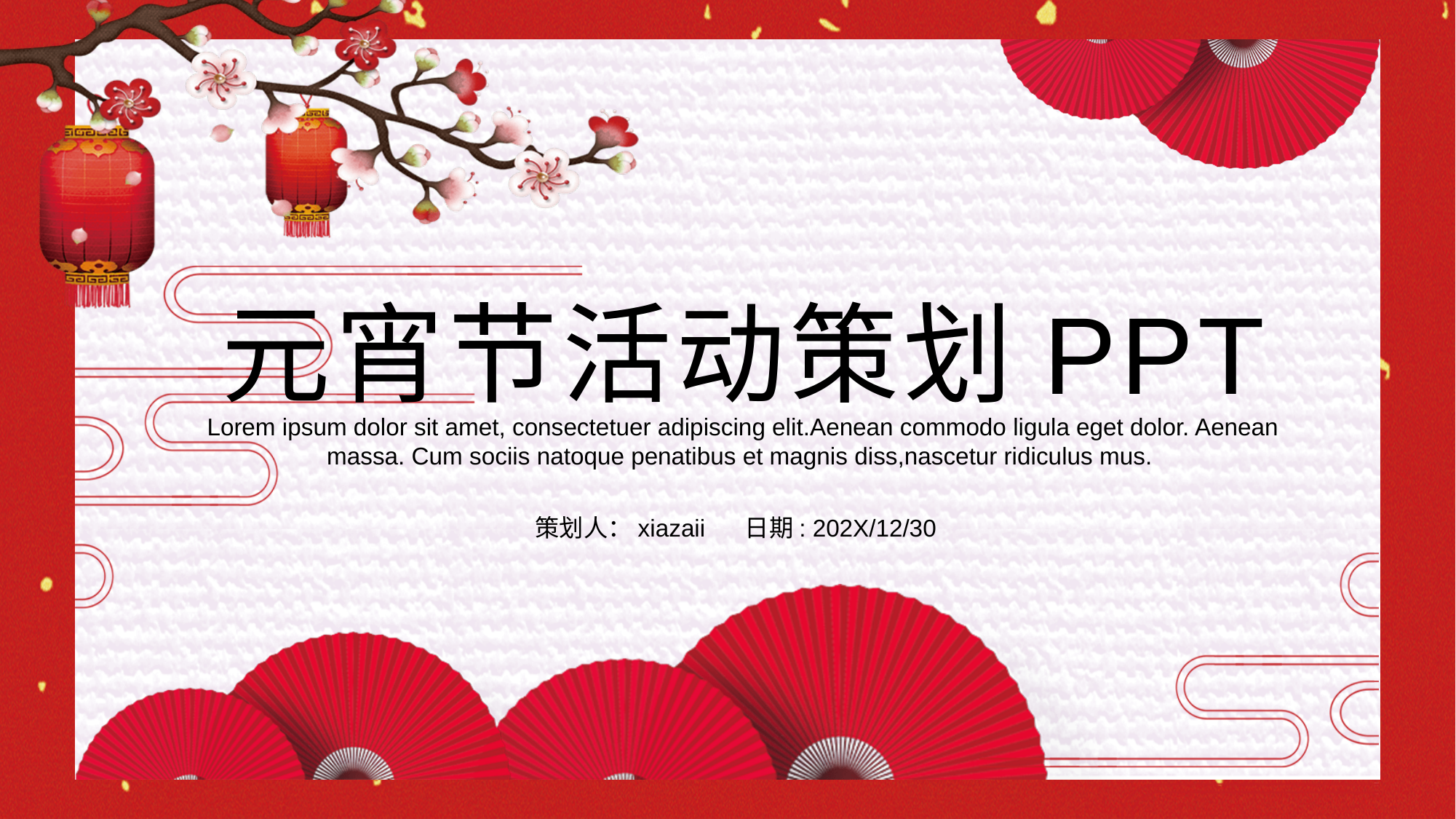

元宵节活动策划PPT
Lorem ipsum dolor sit amet, consectetuer adipiscing elit.Aenean commodo ligula eget dolor. Aenean massa. Cum sociis natoque penatibus et magnis diss,nascetur ridiculus mus.
策划人：xiazaii     日期: 202X/12/30